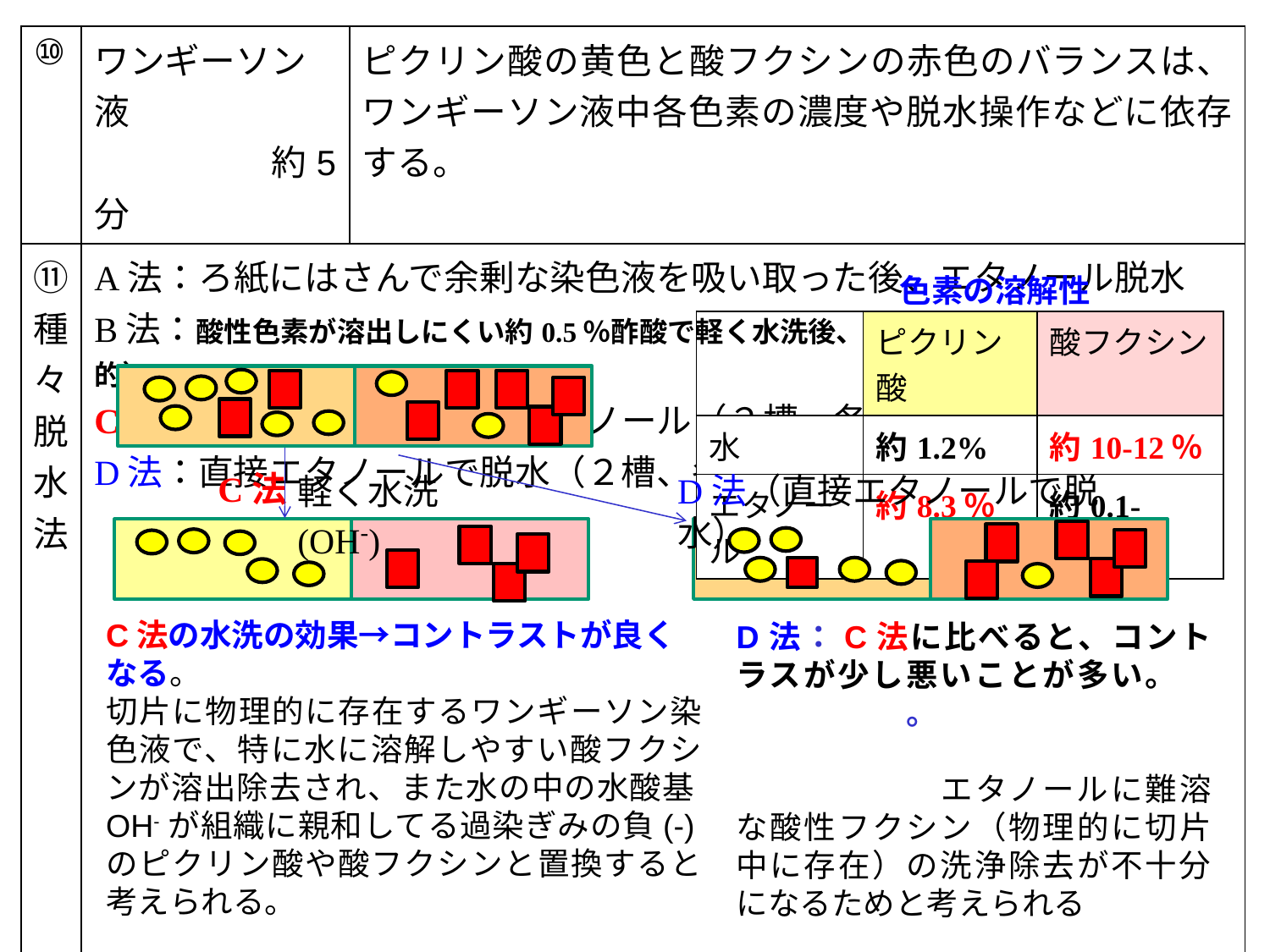

| ⑩ | ワンギーソン液　　　　 　　　　　約5分 | ピクリン酸の黄色と酸フクシンの赤色のバランスは、ワンギーソン液中各色素の濃度や脱水操作などに依存する。 |
| --- | --- | --- |
| ⑪種々脱水法 | A法：ろ紙にはさんで余剰な染色液を吸い取った後、エタノール脱水 B法：酸性色素が溶出しにくい約0.5％酢酸で軽く水洗後、エタノール脱水(欧米で一般的） C法：軽く水洗後、素早くエタノール（２槽、各3-5秒）で脱水 D法：直接エタノールで脱水（２槽、各3-5秒） 　 ピクリン酸は水よりもエタノールにより溶解しやすいので、エタノ－ルによる脱水は速やかに行なう。エタノールでの脱水を長くするとピクリン酸が溶出し、黄色が淡くなる。 |  |
色素の溶解性
|  | ピクリン酸 | 酸フクシン |
| --- | --- | --- |
| 水 | 約1.2% | 約10-12％ |
| エタノール | 約8.3％ | 約0.1-0.3％ |

C法
D法（直接エタノールで脱水）
軽く水洗(OH-)

C法の水洗の効果→コントラストが良くなる。
切片に物理的に存在するワンギーソン染色液で、特に水に溶解しやすい酸フクシンが溶出除去され、また水の中の水酸基OH-が組織に親和してる過染ぎみの負(-)のピクリン酸や酸フクシンと置換すると考えられる。
D法：C法に比べると、コントラスが少し悪いことが多い。　　　　　　。　　　　　　　　　　　　　　　　　　　　　　　　　　　　エタノールに難溶な酸性フクシン（物理的に切片中に存在）の洗浄除去が不十分になるためと考えられる